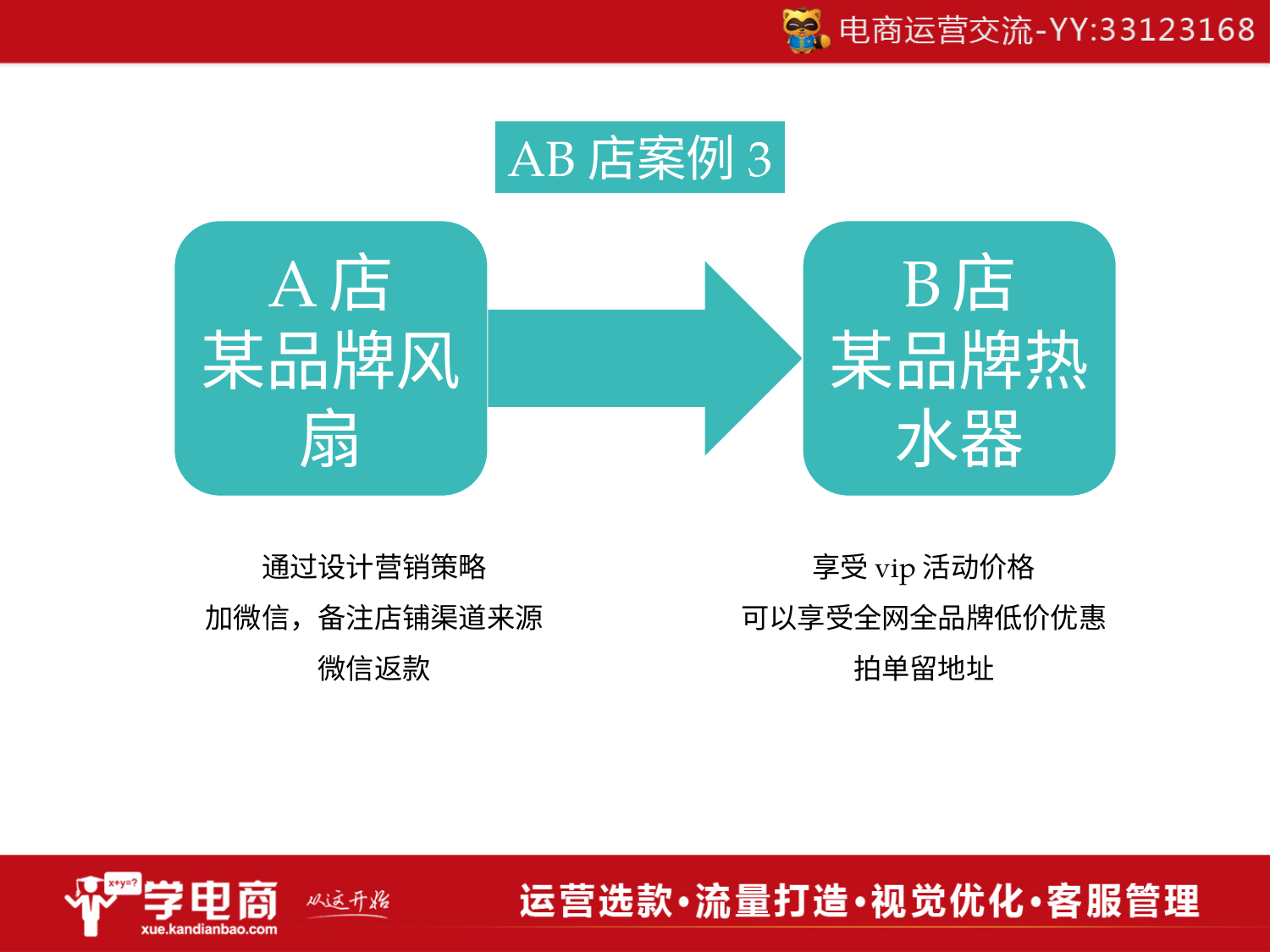

AB店案例3
A店
某品牌风扇
B店
某品牌热水器
通过设计营销策略
加微信，备注店铺渠道来源
微信返款
享受vip活动价格
可以享受全网全品牌低价优惠
拍单留地址